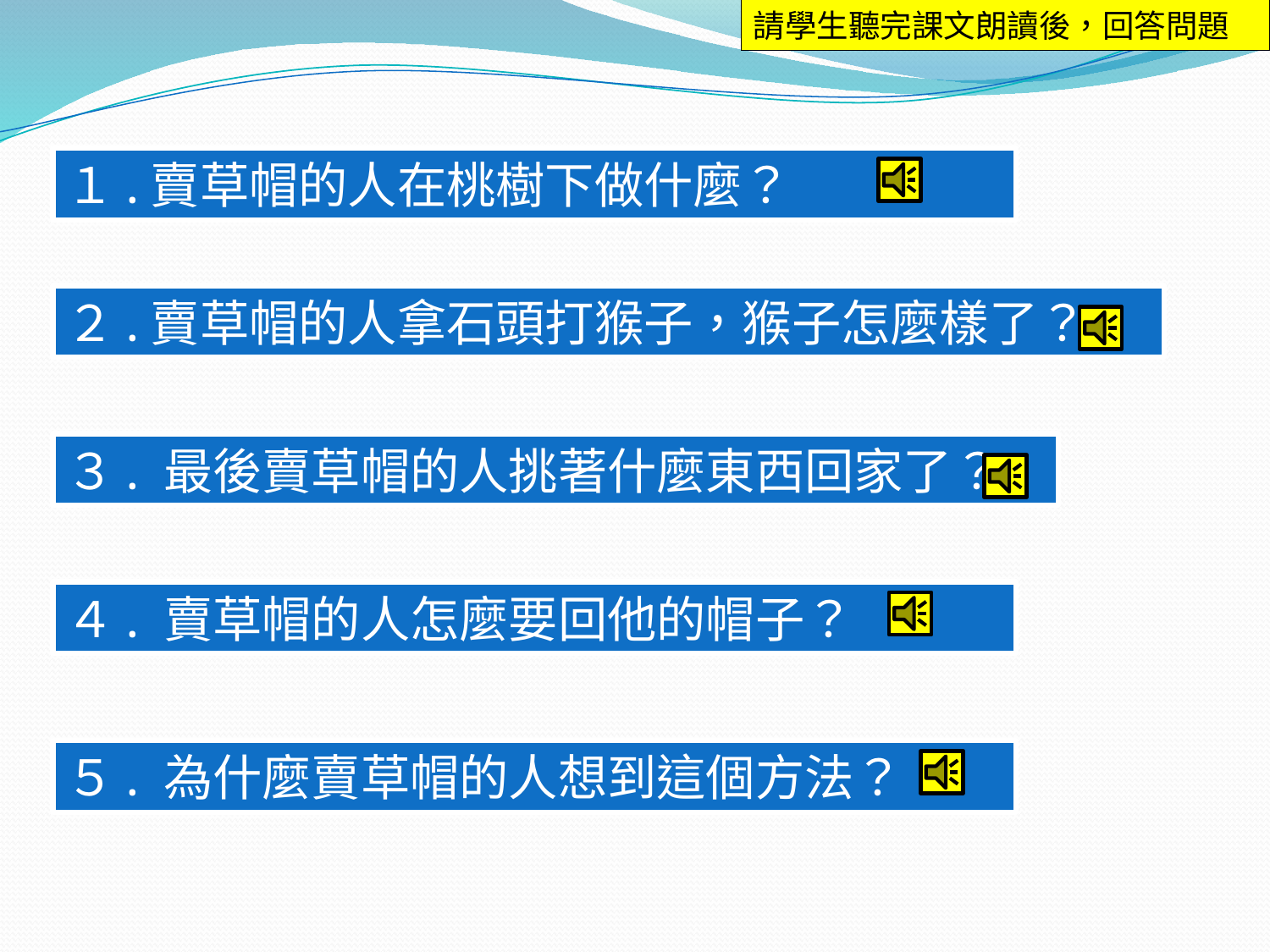

請學生聽完課文朗讀後，回答問題
１.賣草帽的人在桃樹下做什麼？

２.賣草帽的人拿石頭打猴子，猴子怎麼樣了？

３. 最後賣草帽的人挑著什麼東西回家了？

４. 賣草帽的人怎麼要回他的帽子？

５. 為什麼賣草帽的人想到這個方法？